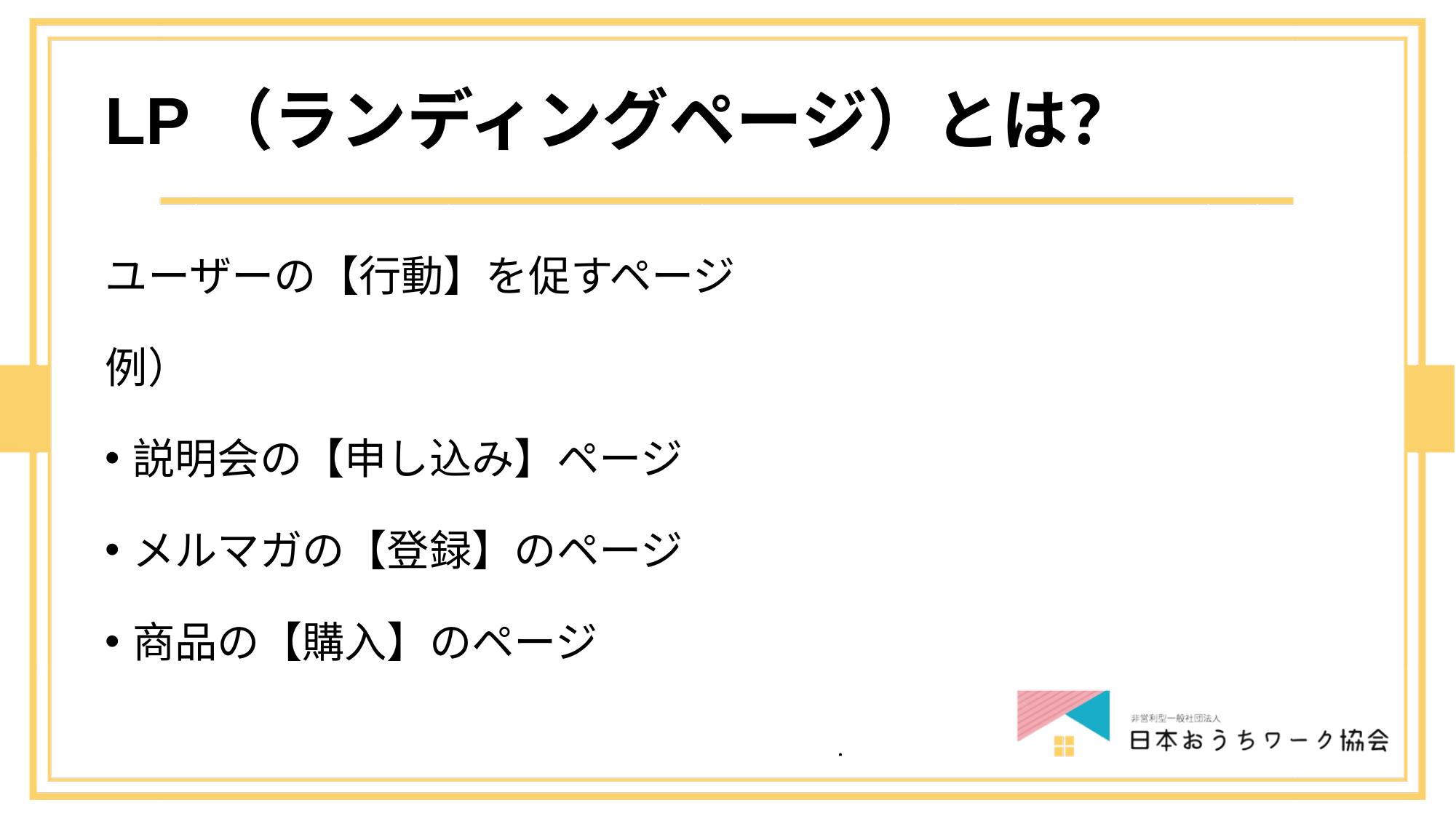

# LP（ランディングページ）とは？
ユーザーの【行動】を促すページ
例）
説明会の【申し込み】ページ
メルマガの【登録】のページ
商品の【購入】のページ